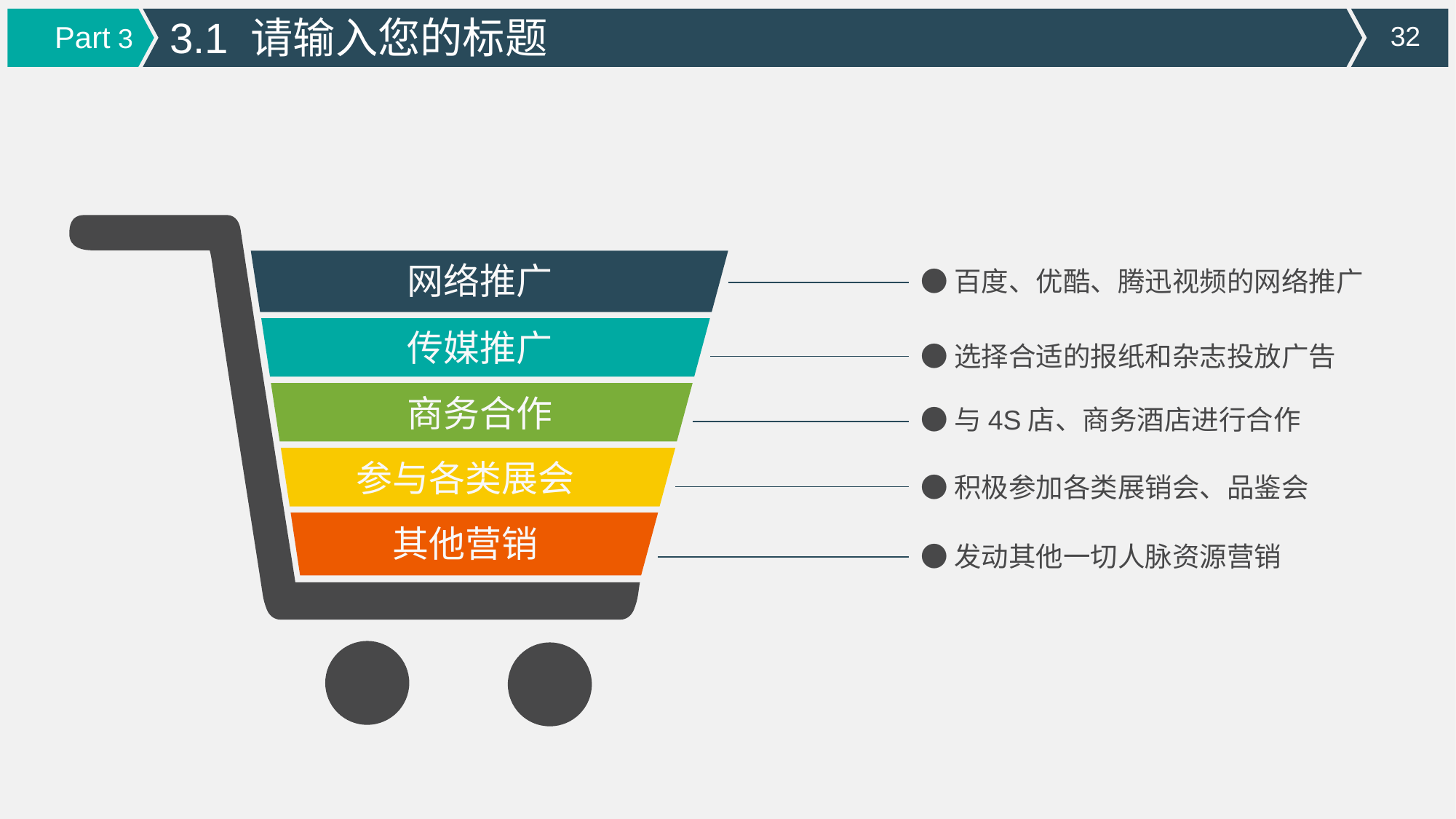

3.1 请输入您的标题
Part 3

网络推广
●百度、优酷、腾迅视频的网络推广

传媒推广
●选择合适的报纸和杂志投放广告

商务合作
●与4S店、商务酒店进行合作

参与各类展会
●积极参加各类展销会、品鉴会

其他营销
●发动其他一切人脉资源营销